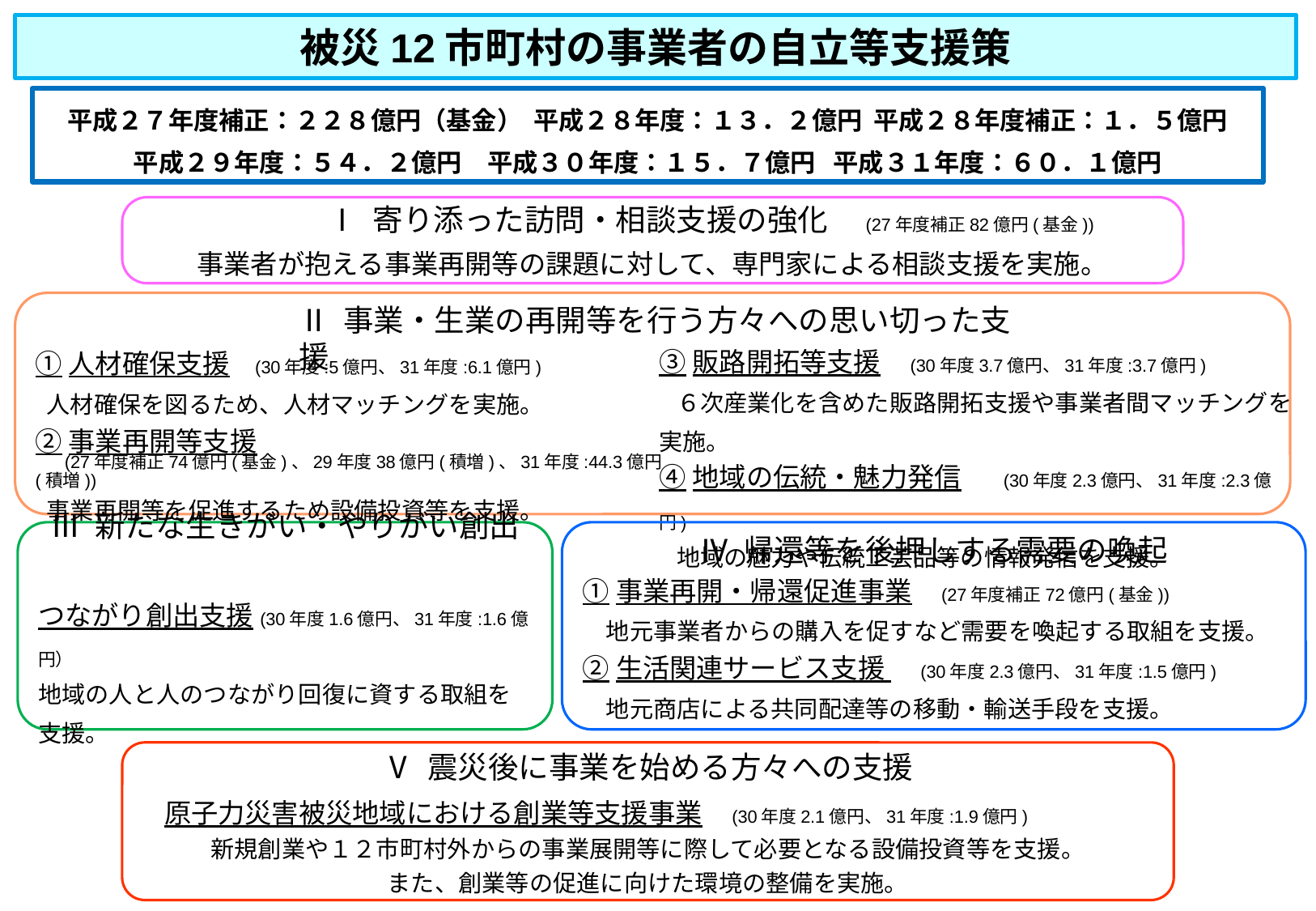

被災12市町村の事業者の自立等支援策
平成２７年度補正：２２８億円（基金）  平成２８年度：１３．２億円  平成２８年度補正：１．５億円
平成２９年度：５４．２億円　平成３０年度：１５．７億円   平成３１年度：６０．１億円
                 Ⅰ 寄り添った訪問・相談支援の強化　(27年度補正82億円(基金))
事業者が抱える事業再開等の課題に対して、専門家による相談支援を実施。

Ⅱ 事業・生業の再開等を行う方々への思い切った支援
③販路開拓等支援　(30年度3.7億円、31年度:3.7億円)
　６次産業化を含めた販路開拓支援や事業者間マッチングを実施。
④地域の伝統・魅力発信　(30年度2.3億円、31年度:2.3億円)
　地域の魅力や伝統工芸品等の情報発信を支援。
①人材確保支援　(30年度:5億円、31年度:6.1億円)
人材確保を図るため、人材マッチングを実施。
②事業再開等支援
　(27年度補正74億円(基金)、29年度38億円(積増)、31年度:44.3億円(積増))
事業再開等を促進するため設備投資等を支援。
Ⅳ 帰還等を後押しする需要の喚起
①事業再開・帰還促進事業　(27年度補正72億円(基金))
　地元事業者からの購入を促すなど需要を喚起する取組を支援。
②生活関連サービス支援 　(30年度2.3億円、31年度:1.5億円)
　地元商店による共同配達等の移動・輸送手段を支援。
Ⅲ 新たな生きがい・やりがい創出
つながり創出支援(30年度1.6億円、31年度:1.6億円）
地域の人と人のつながり回復に資する取組を支援。
Ⅴ 震災後に事業を始める方々への支援
　原子力災害被災地域における創業等支援事業　(30年度2.1億円、31年度:1.9億円)
新規創業や１２市町村外からの事業展開等に際して必要となる設備投資等を支援。
また、創業等の促進に向けた環境の整備を実施。